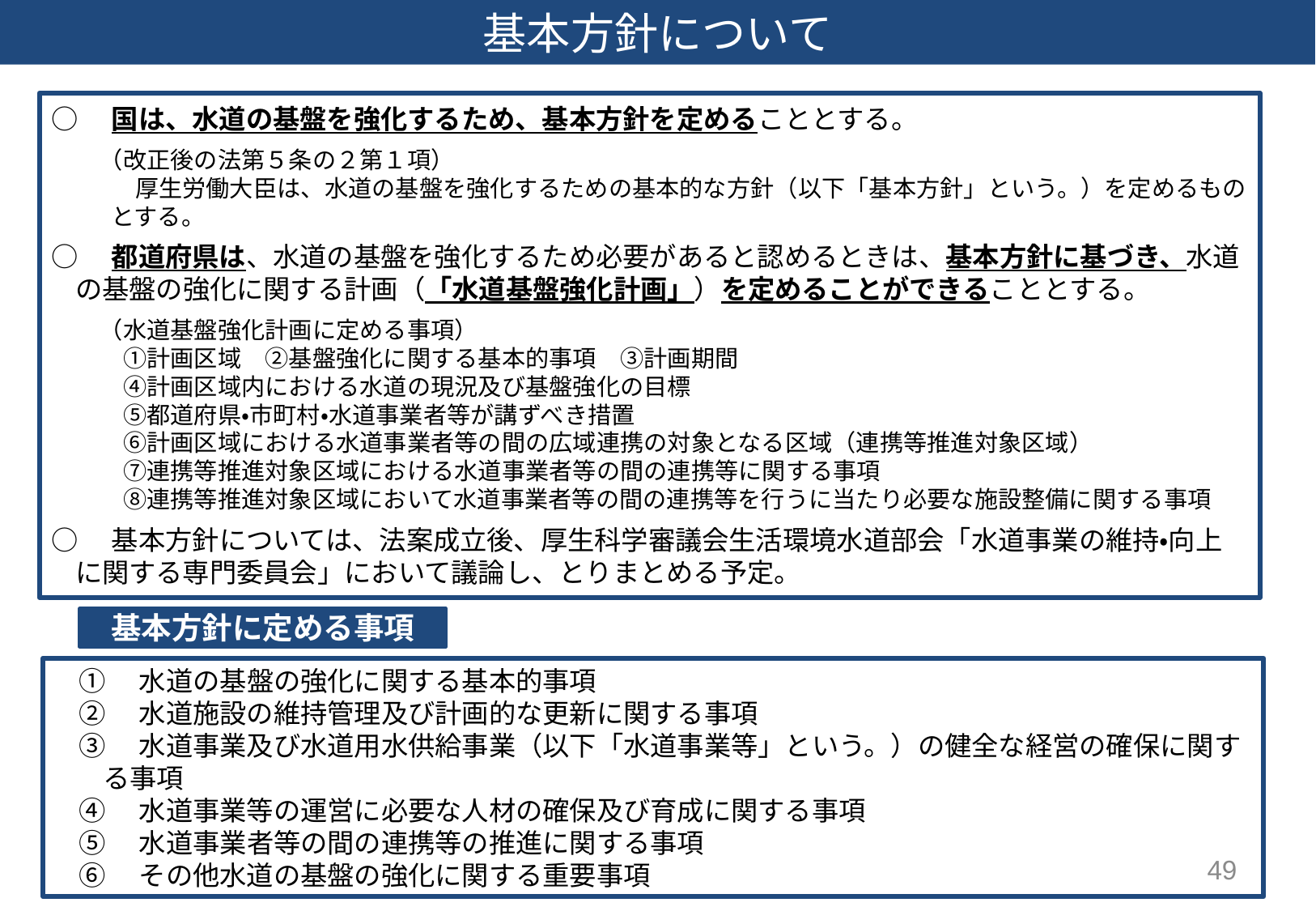

基本方針について
○　国は、水道の基盤を強化するため、基本方針を定めることとする。
（改正後の法第５条の２第１項）
厚生労働大臣は、水道の基盤を強化するための基本的な方針（以下「基本方針」という。）を定めるものとする。
○　都道府県は、水道の基盤を強化するため必要があると認めるときは、基本方針に基づき、水道の基盤の強化に関する計画（「水道基盤強化計画」）を定めることができることとする。
（水道基盤強化計画に定める事項）
　①計画区域　②基盤強化に関する基本的事項　③計画期間
　④計画区域内における水道の現況及び基盤強化の目標
　⑤都道府県・市町村・水道事業者等が講ずべき措置
　⑥計画区域における水道事業者等の間の広域連携の対象となる区域（連携等推進対象区域）
　⑦連携等推進対象区域における水道事業者等の間の連携等に関する事項
　⑧連携等推進対象区域において水道事業者等の間の連携等を行うに当たり必要な施設整備に関する事項
○　基本方針については、法案成立後、厚生科学審議会生活環境水道部会「水道事業の維持・向上に関する専門委員会」において議論し、とりまとめる予定。
基本方針に定める事項
①　水道の基盤の強化に関する基本的事項
②　水道施設の維持管理及び計画的な更新に関する事項
③　水道事業及び水道用水供給事業（以下「水道事業等」という。）の健全な経営の確保に関する事項
④　水道事業等の運営に必要な人材の確保及び育成に関する事項
⑤　水道事業者等の間の連携等の推進に関する事項
⑥　その他水道の基盤の強化に関する重要事項
49